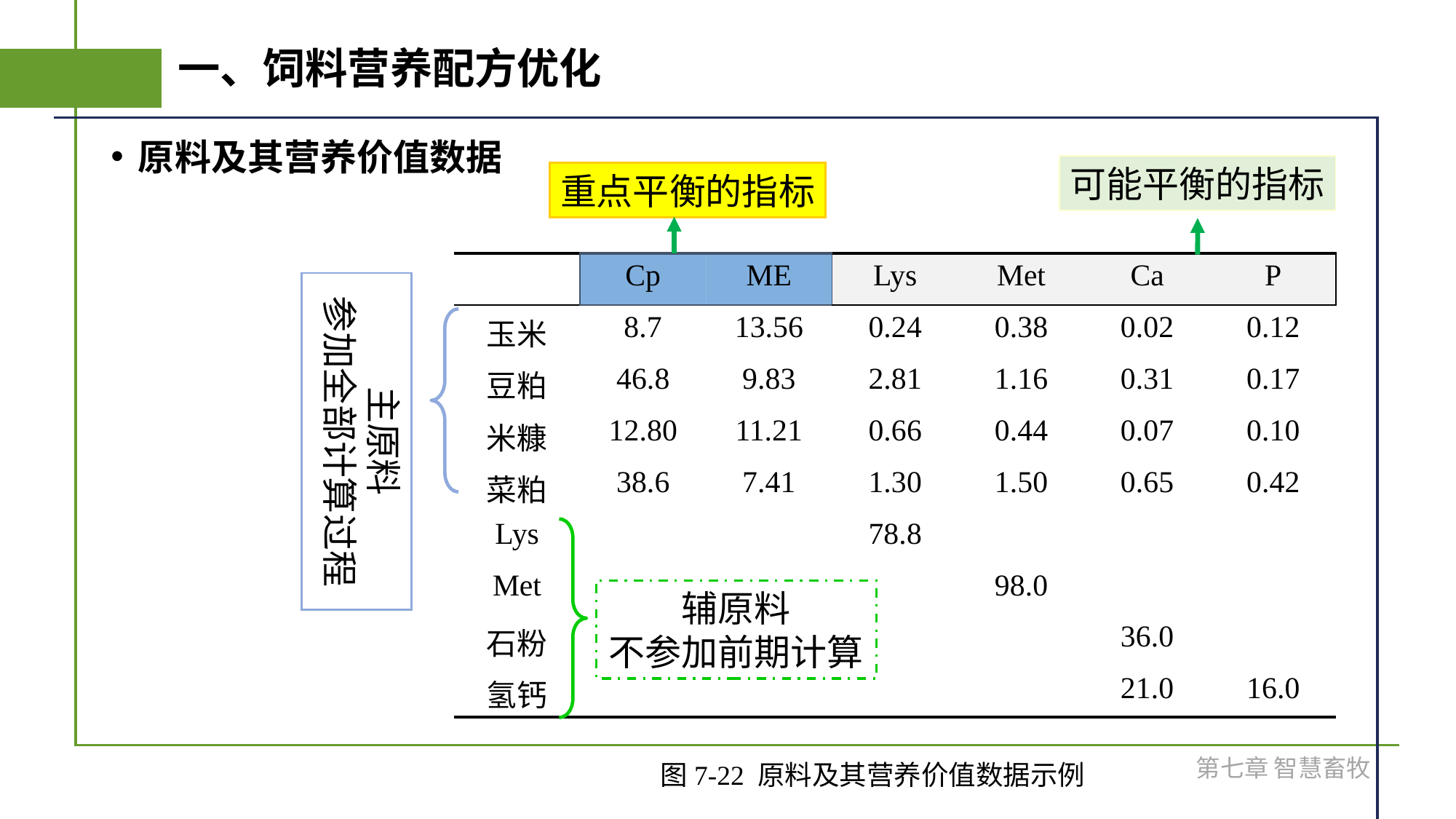

# 一、饲料营养配方优化
原料及其营养价值数据
可能平衡的指标
重点平衡的指标

|  | Cp | ME | Lys | Met | Ca | P |
| --- | --- | --- | --- | --- | --- | --- |
| 玉米 | 8.7 | 13.56 | 0.24 | 0.38 | 0.02 | 0.12 |
| 豆粕 | 46.8 | 9.83 | 2.81 | 1.16 | 0.31 | 0.17 |
| 米糠 | 12.80 | 11.21 | 0.66 | 0.44 | 0.07 | 0.10 |
| 菜粕 | 38.6 | 7.41 | 1.30 | 1.50 | 0.65 | 0.42 |
| Lys |  |  | 78.8 |  |  |  |
| Met |  |  |  | 98.0 |  |  |
| 石粉 |  |  |  |  | 36.0 |  |
| 氢钙 |  |  |  |  | 21.0 | 16.0 |
主原料
参加全部计算过程

辅原料
不参加前期计算
第七章 智慧畜牧
图7-22 原料及其营养价值数据示例